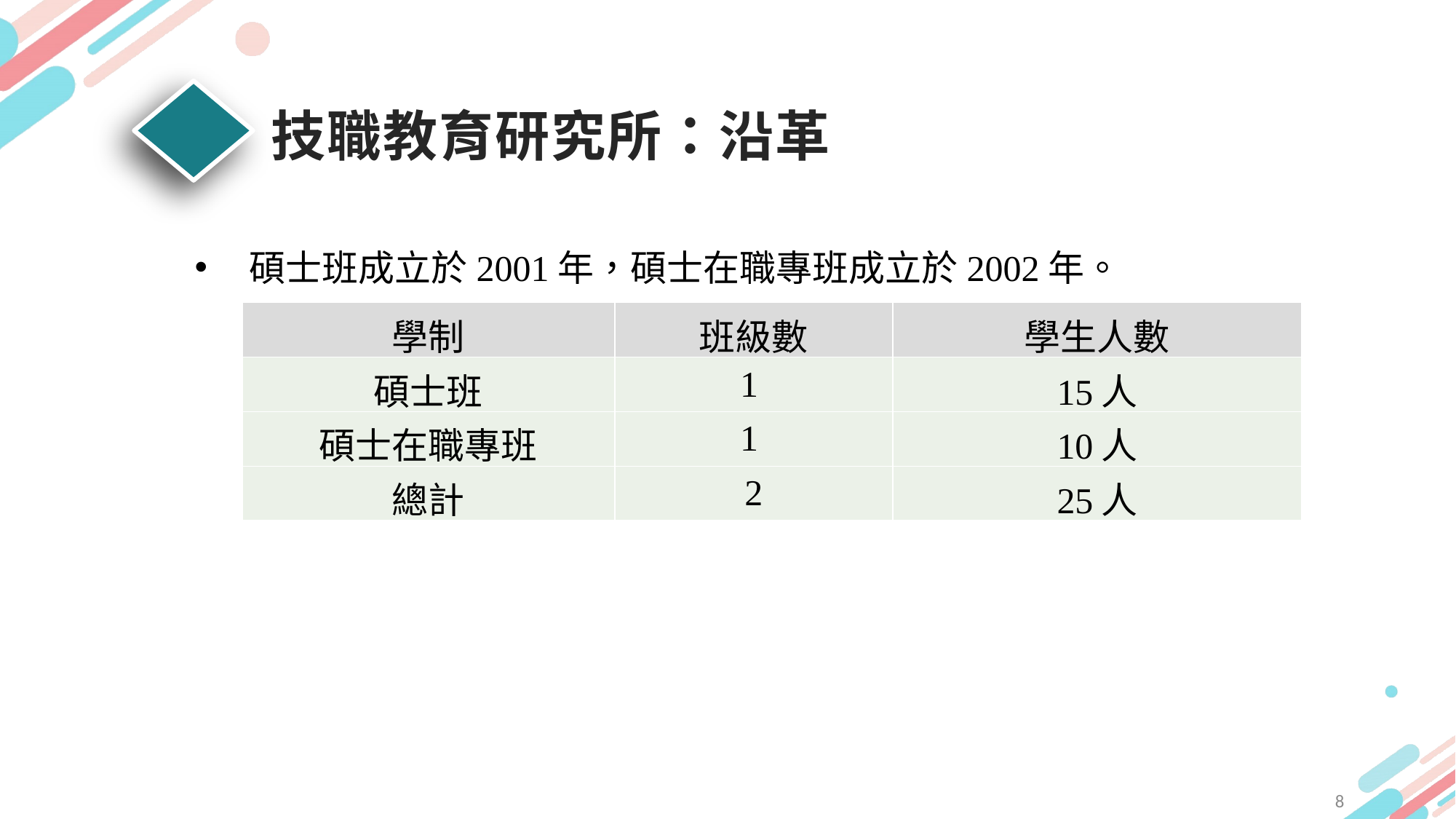

技職教育研究所：沿革
碩士班成立於2001年，碩士在職專班成立於2002年。

| 學制 | 班級數 | 學生人數 |
| --- | --- | --- |
| 碩士班 | 1 | 15人 |
| 碩士在職專班 | 1 | 10人 |
| 總計 | 2 | 25人 |
8